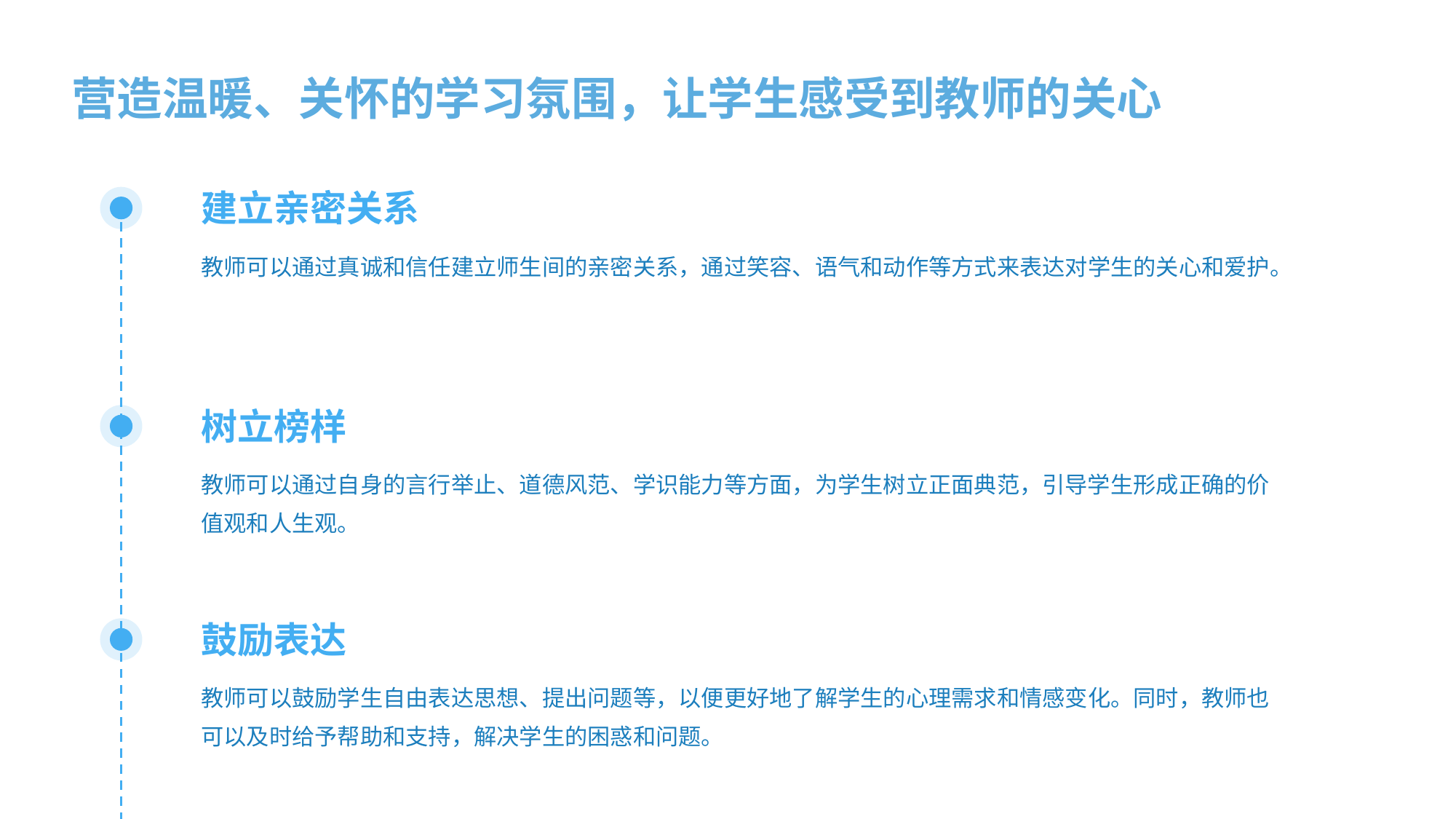

营造温暖、关怀的学习氛围，让学生感受到教师的关心
建立亲密关系

教师可以通过真诚和信任建立师生间的亲密关系，通过笑容、语气和动作等方式来表达对学生的关心和爱护。
树立榜样

教师可以通过自身的言行举止、道德风范、学识能力等方面，为学生树立正面典范，引导学生形成正确的价值观和人生观。
鼓励表达

教师可以鼓励学生自由表达思想、提出问题等，以便更好地了解学生的心理需求和情感变化。同时，教师也可以及时给予帮助和支持，解决学生的困惑和问题。